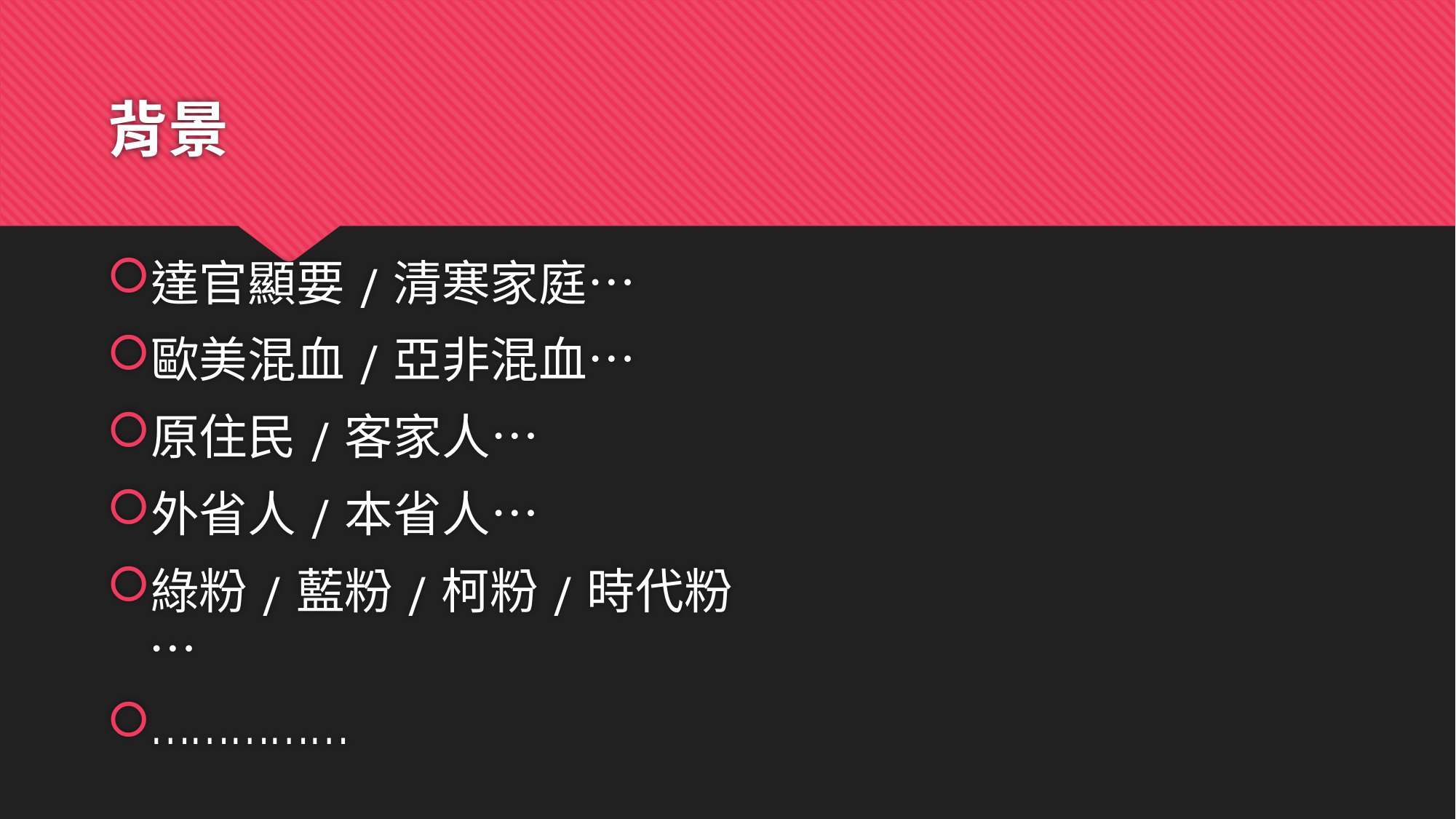

# 背景
達官顯要/清寒家庭…
歐美混血/亞非混血…
原住民/客家人…
外省人/本省人…
綠粉/藍粉/柯粉/時代粉…
……………